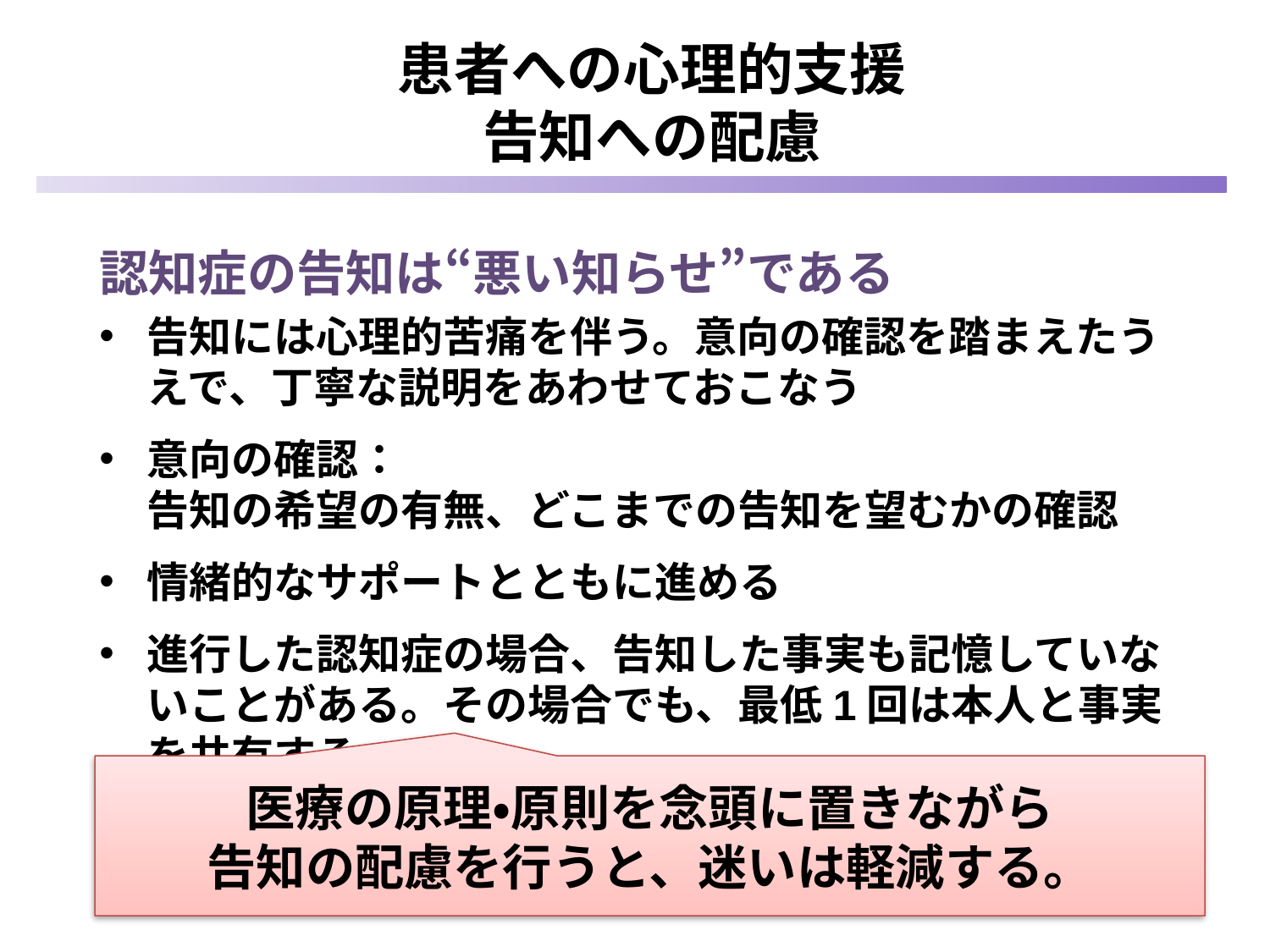

# 患者への心理的支援 告知への配慮

認知症の告知は“悪い知らせ”である
告知には心理的苦痛を伴う。意向の確認を踏まえたうえで、丁寧な説明をあわせておこなう
意向の確認：　
告知の希望の有無、どこまでの告知を望むかの確認
情緒的なサポートとともに進める
進行した認知症の場合、告知した事実も記憶していないことがある。その場合でも、最低1回は本人と事実を共有する。

医療の原理・原則を念頭に置きながら
告知の配慮を行うと、迷いは軽減する。